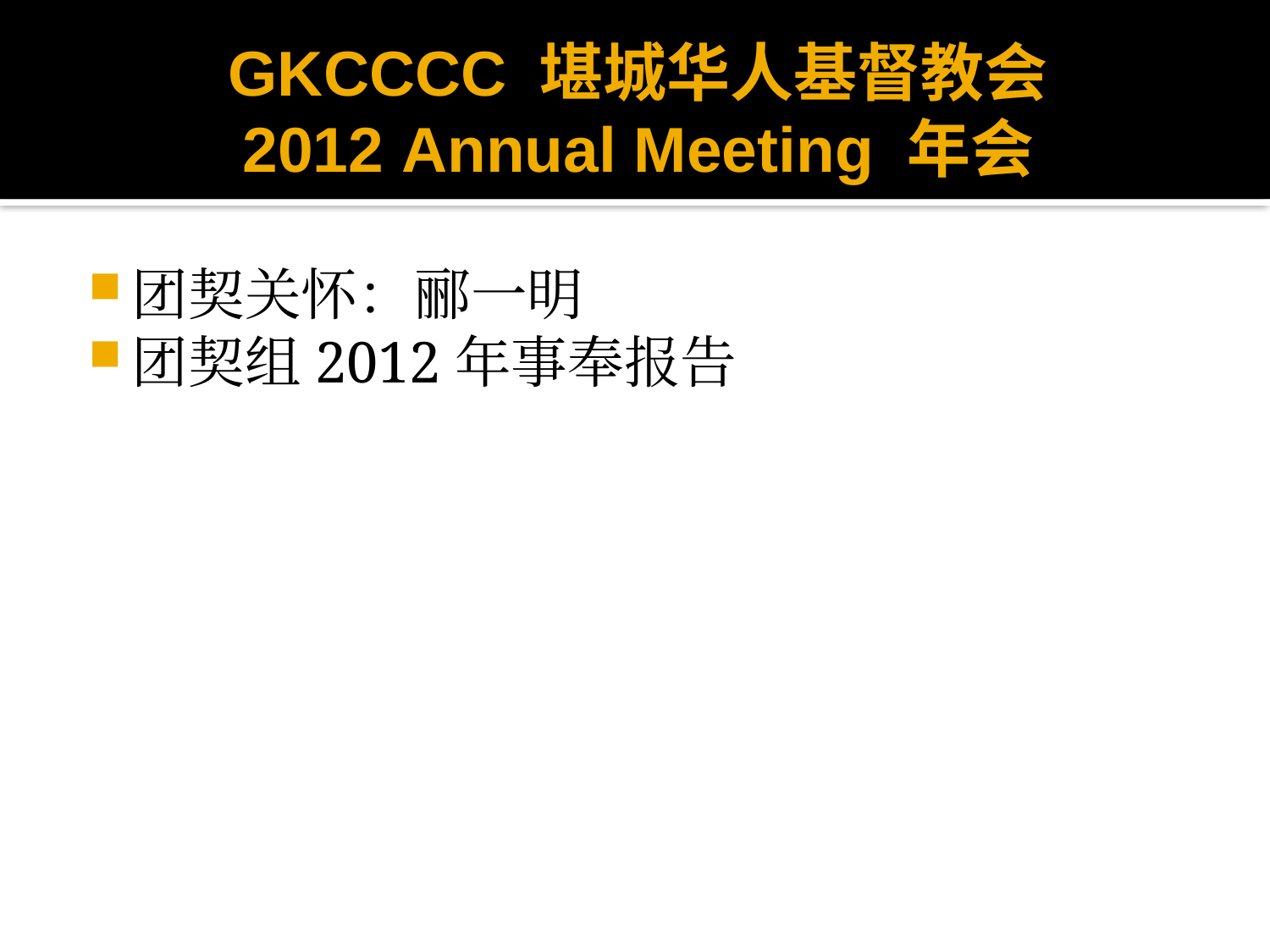

# GKCCCC 堪城华人基督教会 2012 Annual Meeting 年会
团契关怀：郦一明
团契组2012年事奉报告